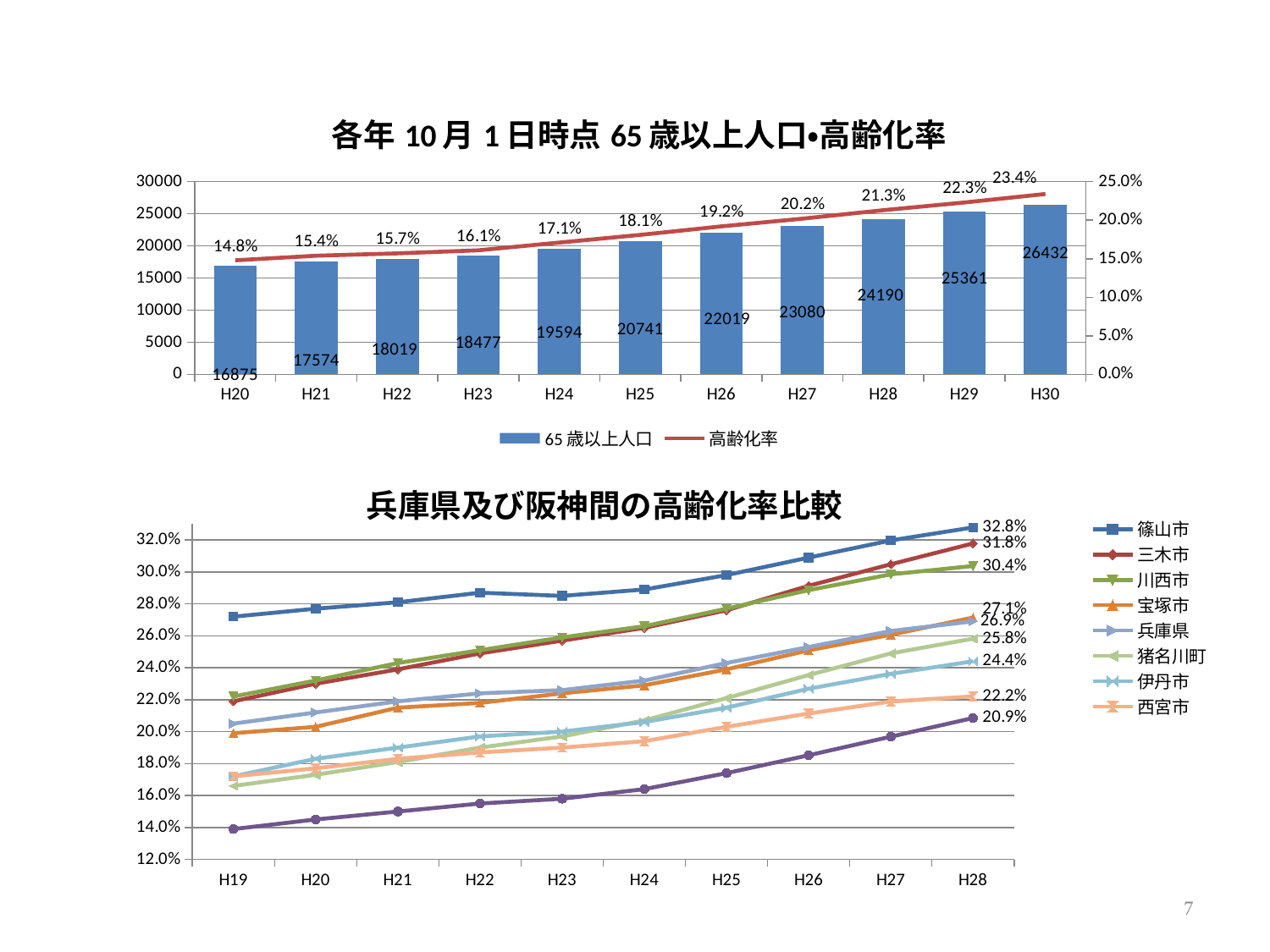

### Chart: 各年10月1日時点65歳以上人口・高齢化率

| Category |  |  |
|---|---|---|
| H20 | 16875.0 | 0.148 |
| H21 | 17574.0 | 0.154 |
| H22 | 18019.0 | 0.157 |
| H23 | 18477.0 | 0.161 |
| H24 | 19594.0 | 0.171 |
| H25 | 20741.0 | 0.181 |
| H26 | 22019.0 | 0.192 |
| H27 | 23080.0 | 0.202 |
| H28 | 24190.0 | 0.213 |
| H29 | 25361.0 | 0.223 |
| H30 | 26432.0 | 0.234 |
兵庫県及び阪神間の高齢化率比較

### Chart

| Category | 篠山市 | 三木市 | 川西市 | 宝塚市 | 兵庫県 | 猪名川町 | 伊丹市 | 西宮市 | 三田市 |
|---|---|---|---|---|---|---|---|---|---|
| H19 | 0.272 | 0.219 | 0.222 | 0.199 | 0.205 | 0.166 | 0.172 | 0.172 | 0.139 |
| H20 | 0.277 | 0.23 | 0.232 | 0.203 | 0.212 | 0.173 | 0.183 | 0.177 | 0.145 |
| H21 | 0.281 | 0.239 | 0.243 | 0.215 | 0.219 | 0.181 | 0.19 | 0.183 | 0.15 |
| H22 | 0.287 | 0.249 | 0.251 | 0.218 | 0.224 | 0.19 | 0.197 | 0.187 | 0.155 |
| H23 | 0.285 | 0.257 | 0.259 | 0.224 | 0.226 | 0.197 | 0.2 | 0.19 | 0.158 |
| H24 | 0.289 | 0.265 | 0.266 | 0.229 | 0.232 | 0.207 | 0.206 | 0.194 | 0.164 |
| H25 | 0.298 | 0.276 | 0.277 | 0.239 | 0.243 | 0.221 | 0.215 | 0.203 | 0.174 |
| H26 | 0.30897286499084403 | 0.2913250932717444 | 0.28860118570741866 | 0.25089280628185073 | 0.253 | 0.23543618974012173 | 0.2268733274990768 | 0.21132798605128375 | 0.18519425328564806 |
| H27 | 0.3197223356472029 | 0.30479977497059274 | 0.29847747666790764 | 0.26064925199460787 | 0.263 | 0.2489984492116826 | 0.23619248871386034 | 0.21887482603894265 | 0.1968588866673682 |
| H28 | 0.32784944677972655 | 0.3178591782809181 | 0.30370882462137216 | 0.2714604384959252 | 0.269073012443849 | 0.25822645420391244 | 0.2440402237356552 | 0.2220760889828512 | 0.20850697066898874 |
7